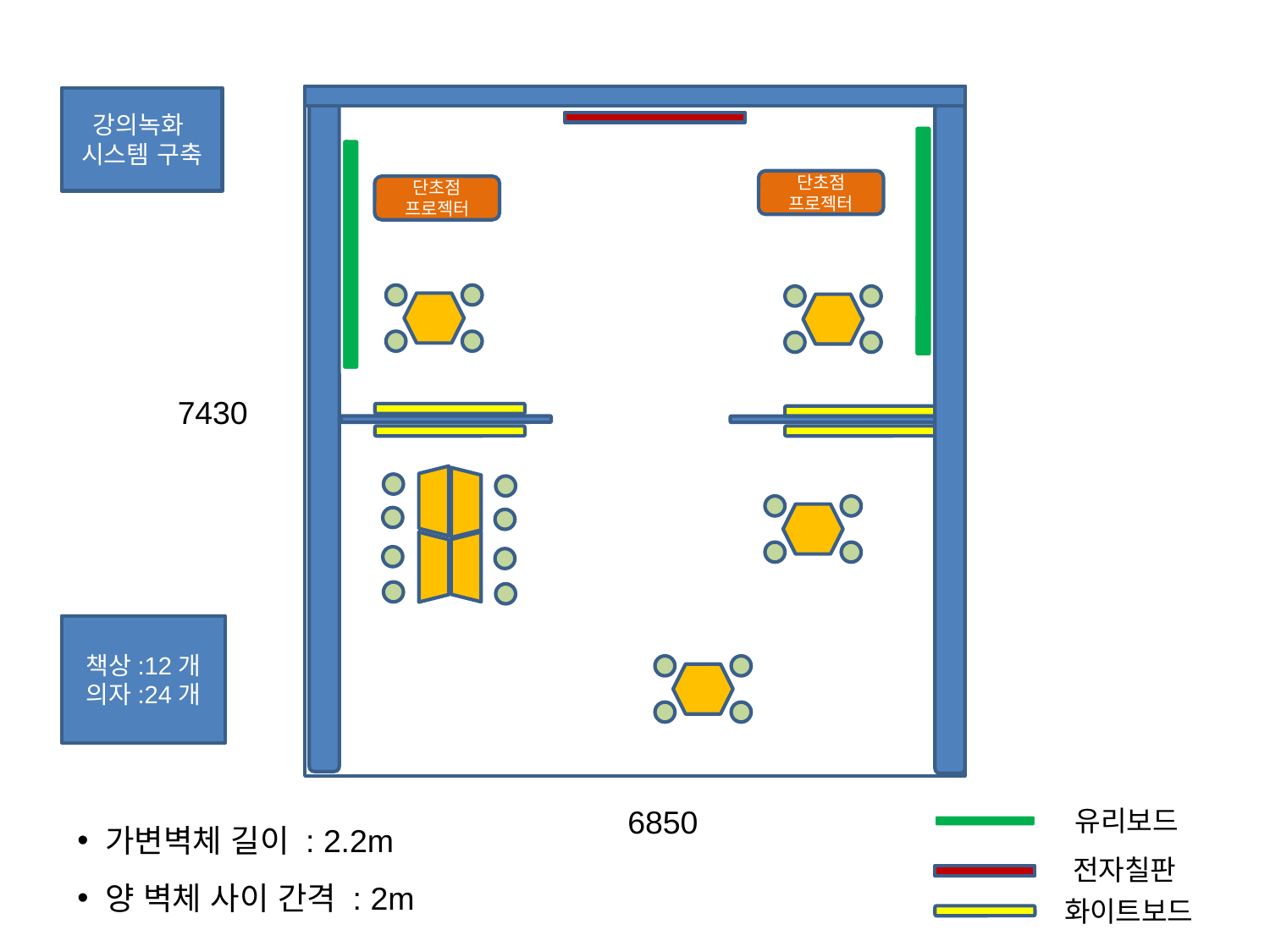

강의녹화
시스템 구축

단초점
프로젝터
단초점
프로젝터

7430

책상:12개
의자:24개

 유리보드
 가변벽체 길이 : 2.2m
 양 벽체 사이 간격 : 2m
6850

전자칠판

화이트보드